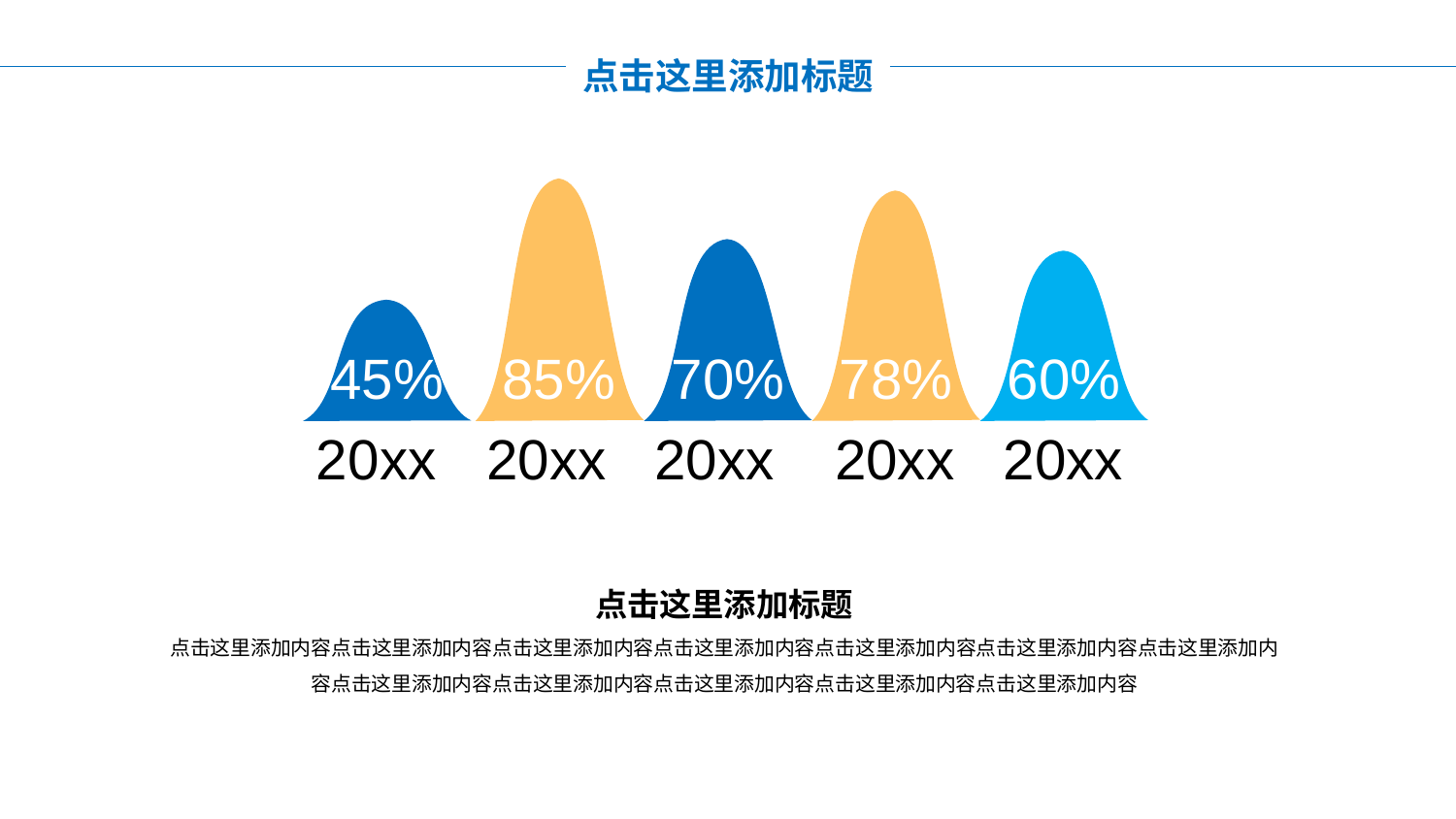

点击这里添加标题

45%
85%
70%
78%
60%
20xx
20xx
20xx
20xx
20xx
点击这里添加标题
点击这里添加内容点击这里添加内容点击这里添加内容点击这里添加内容点击这里添加内容点击这里添加内容点击这里添加内容点击这里添加内容点击这里添加内容点击这里添加内容点击这里添加内容点击这里添加内容